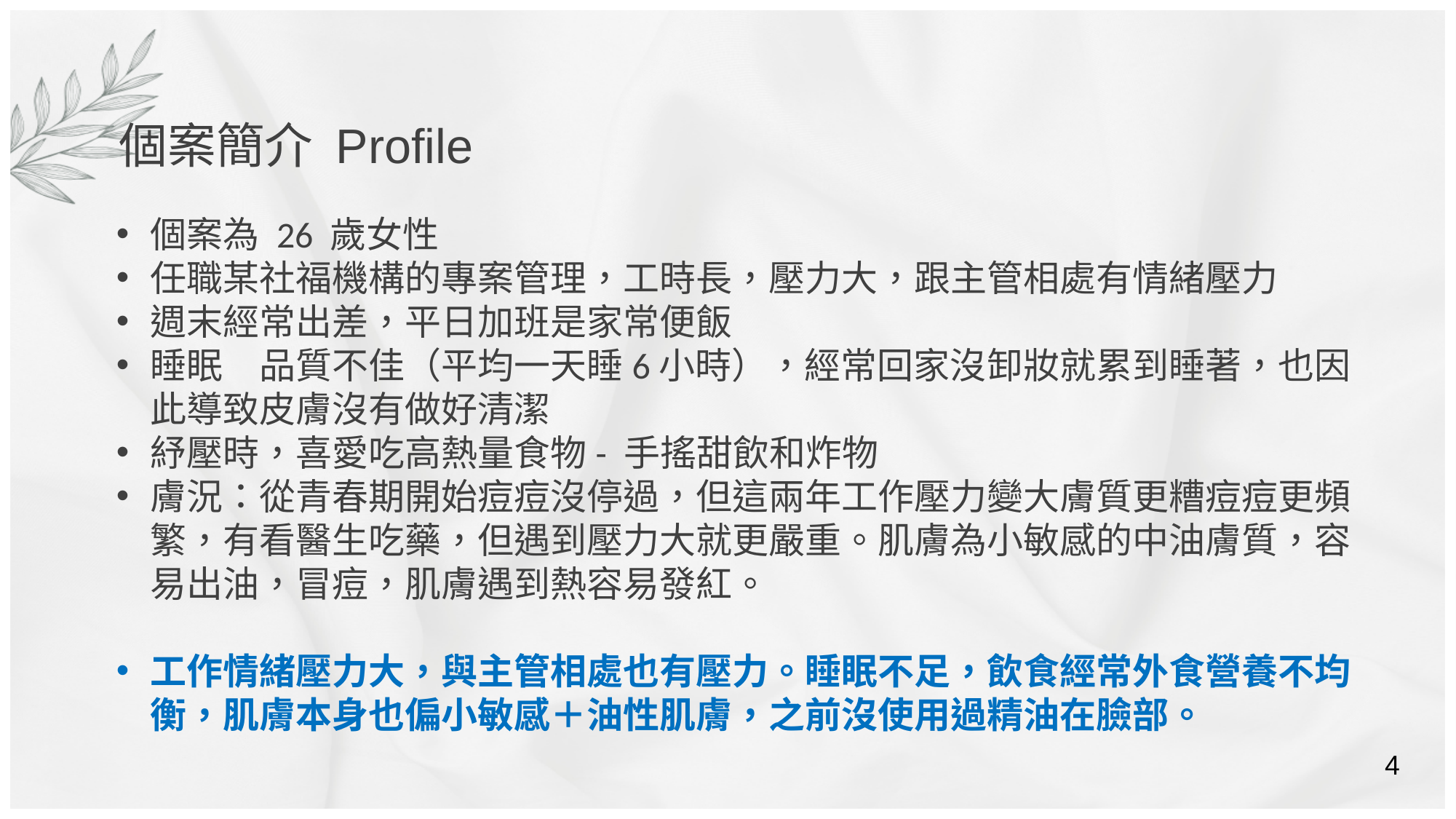

個案簡介 Profile
個案為 26 歲女性
任職某社福機構的專案管理，工時長，壓力大，跟主管相處有情緒壓力
週末經常出差，平日加班是家常便飯
睡眠	品質不佳（平均一天睡6小時），經常回家沒卸妝就累到睡著，也因此導致皮膚沒有做好清潔
紓壓時，喜愛吃高熱量食物- 手搖甜飲和炸物
膚況：從青春期開始痘痘沒停過，但這兩年工作壓力變大膚質更糟痘痘更頻繁，有看醫生吃藥，但遇到壓力大就更嚴重。肌膚為小敏感的中油膚質，容易出油，冒痘，肌膚遇到熱容易發紅。

工作情緒壓力大，與主管相處也有壓力。睡眠不足，飲食經常外食營養不均衡，肌膚本身也偏小敏感＋油性肌膚，之前沒使用過精油在臉部。

4